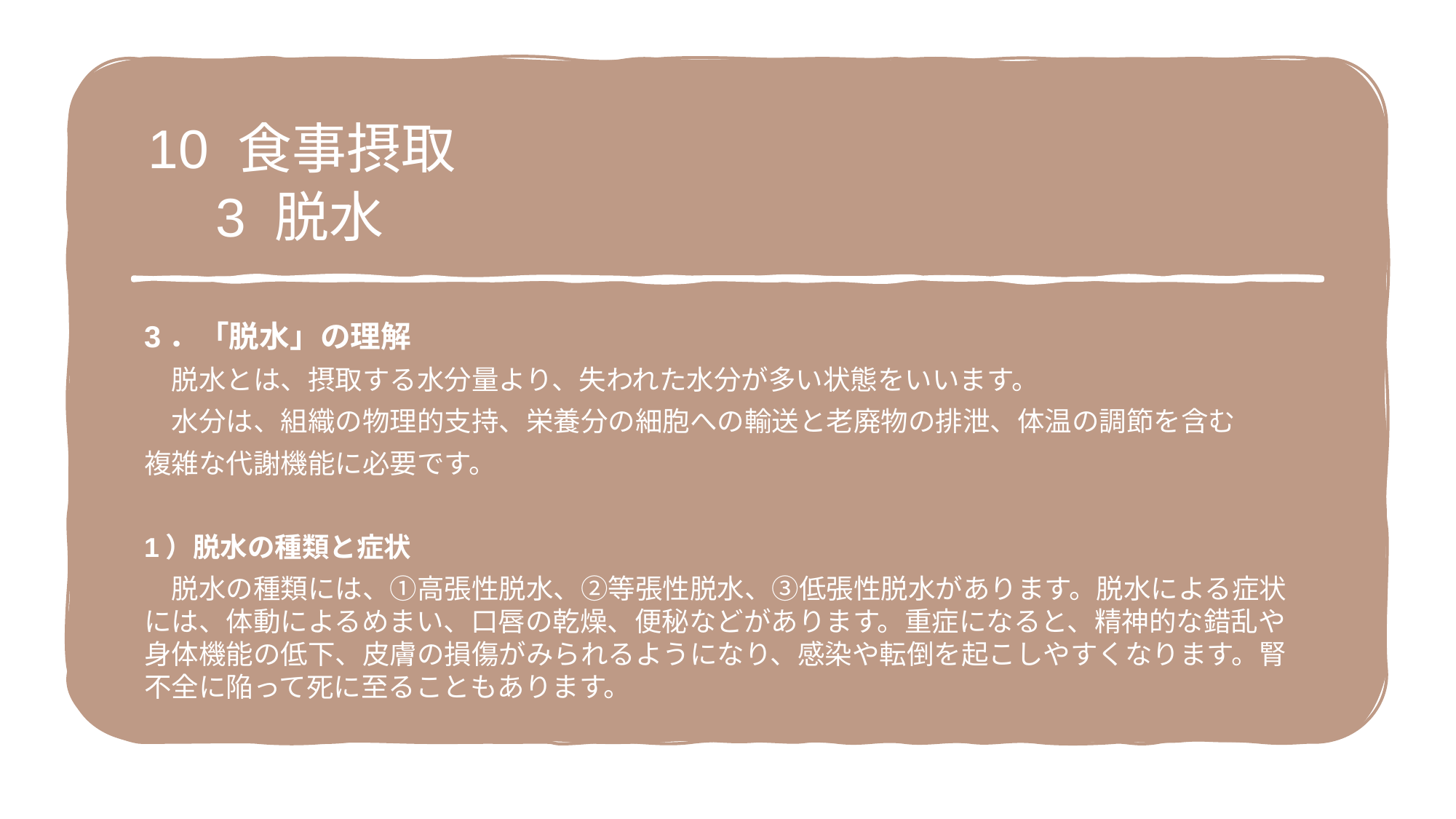

10 食事摂取
　3 脱水

3．「脱水」の理解
　脱水とは、摂取する水分量より、失われた水分が多い状態をいいます。
　水分は、組織の物理的支持、栄養分の細胞への輸送と老廃物の排泄、体温の調節を含む
複雑な代謝機能に必要です。

1）脱水の種類と症状
　脱水の種類には、①高張性脱水、②等張性脱水、③低張性脱水があります。脱水による症状には、体動によるめまい、口唇の乾燥、便秘などがあります。重症になると、精神的な錯乱や身体機能の低下、皮膚の損傷がみられるようになり、感染や転倒を起こしやすくなります。腎不全に陥って死に至ることもあります。